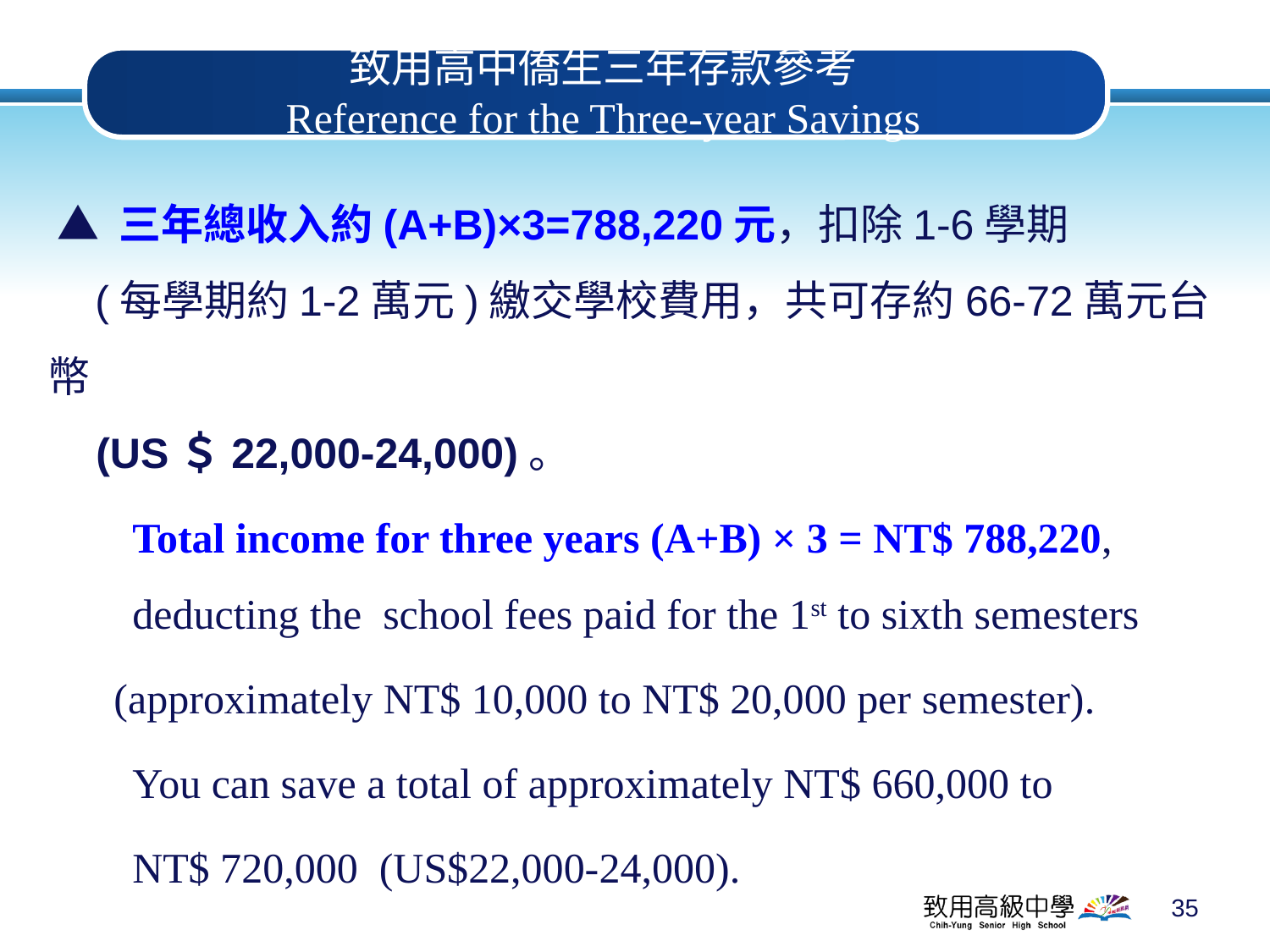

# 致用高中僑生三年存款參考 Reference for the Three-year Savings
 ▲ 三年總收入約(A+B)×3=788,220元，扣除1-6學期
    (每學期約1-2萬元)繳交學校費用，共可存約66-72萬元台幣
    (US＄22,000-24,000)。
        Total income for three years (A+B) × 3 = NT$ 788,220,
        deducting the  school fees paid for the 1st to sixth semesters
      (approximately NT$ 10,000 to NT$ 20,000 per semester).
        You can save a total of approximately NT$ 660,000 to
        NT$ 720,000  (US$22,000-24,000).

35